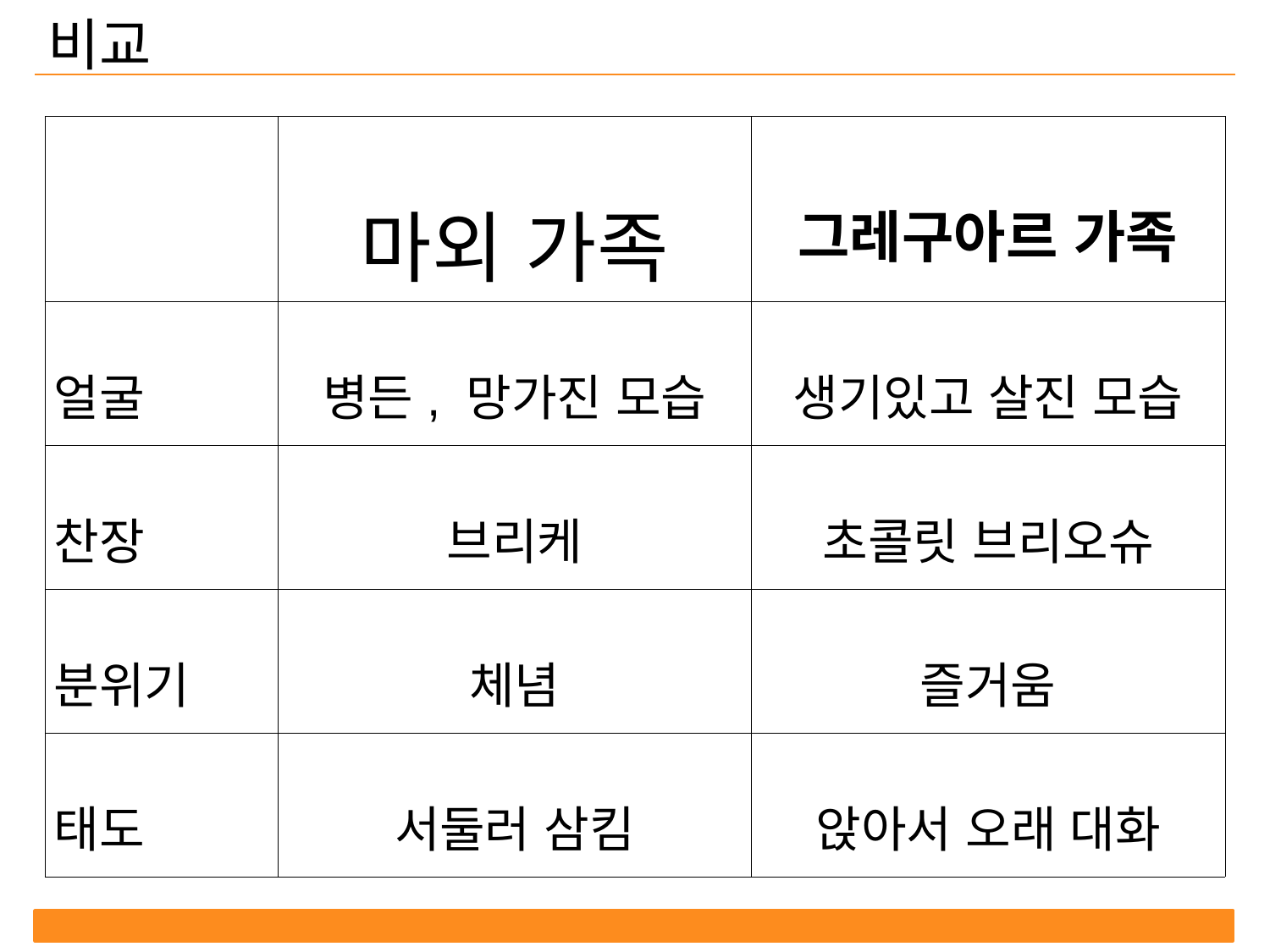

비교
|  | 마외 가족 | 그레구아르 가족 |
| --- | --- | --- |
| 얼굴 | 병든, 망가진 모습 | 생기있고 살진 모습 |
| 찬장 | 브리케 | 초콜릿 브리오슈 |
| 분위기 | 체념 | 즐거움 |
| 태도 | 서둘러 삼킴 | 앉아서 오래 대화 |